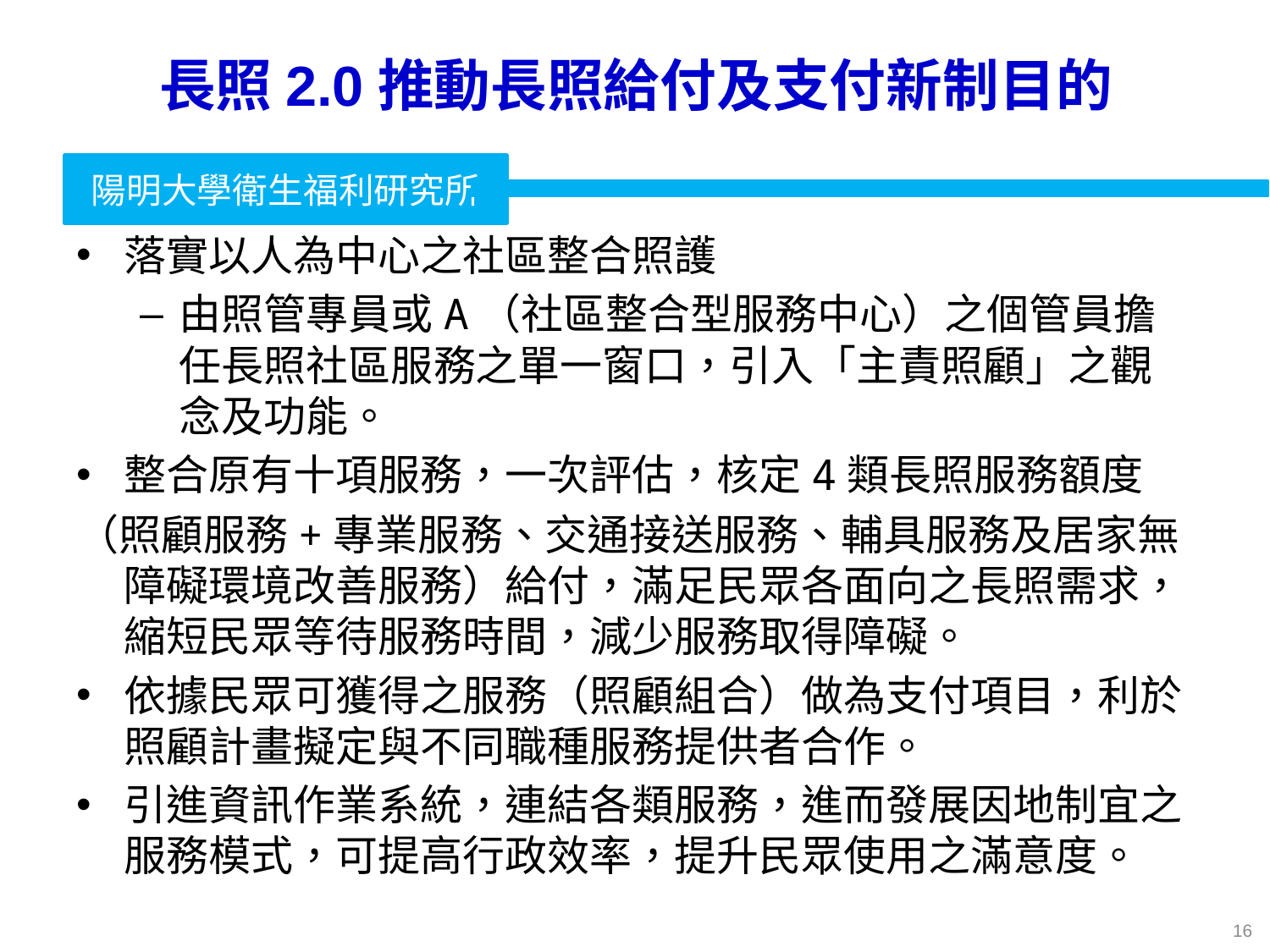

# 長照2.0推動長照給付及支付新制目的
落實以人為中心之社區整合照護
由照管專員或A（社區整合型服務中心）之個管員擔任長照社區服務之單一窗口，引入「主責照顧」之觀念及功能。
整合原有十項服務，一次評估，核定4類長照服務額度
（照顧服務+專業服務、交通接送服務、輔具服務及居家無障礙環境改善服務）給付，滿足民眾各面向之長照需求，縮短民眾等待服務時間，減少服務取得障礙。
依據民眾可獲得之服務（照顧組合）做為支付項目，利於照顧計畫擬定與不同職種服務提供者合作。
引進資訊作業系統，連結各類服務，進而發展因地制宜之服務模式，可提高行政效率，提升民眾使用之滿意度。
16